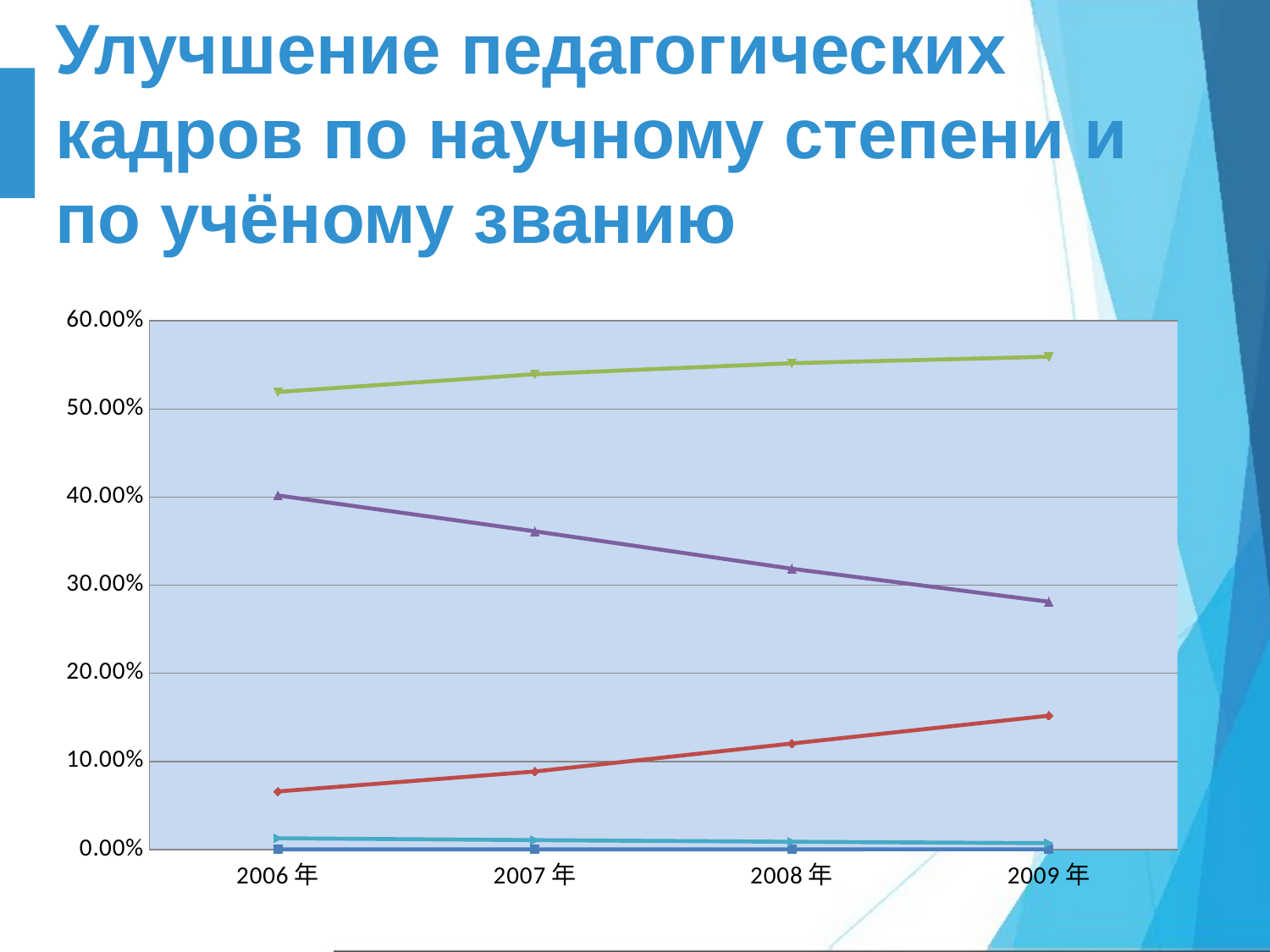

# Улучшение педагогических кадров по научному степени и по учёному званию

### Chart

| Category | 研究生毕业 |     本科毕业 |   专科毕业 | 高中阶段毕业 | 高中阶段毕业以下 |
|---|---|---|---|---|---|
| 2006年 | 0.00011410355191417811 | 0.06591568100411224 | 0.5192793831350245 | 0.40190799960005313 | 0.012782832708900687 |
| 2007年 | 0.0001555166148078186 | 0.0885791474693042 | 0.5394358971900336 | 0.3611656135085508 | 0.010663825217304032 |
| 2008年 | 0.00020807904819911948 | 0.12033672407141112 | 0.5519123859811669 | 0.3187073377286748 | 0.008835473170542327 |
| 2009年 | 0.0002993236851854572 | 0.15191256864855512 | 0.5593275215434695 | 0.2812163260854168 | 0.007244260037373231 |